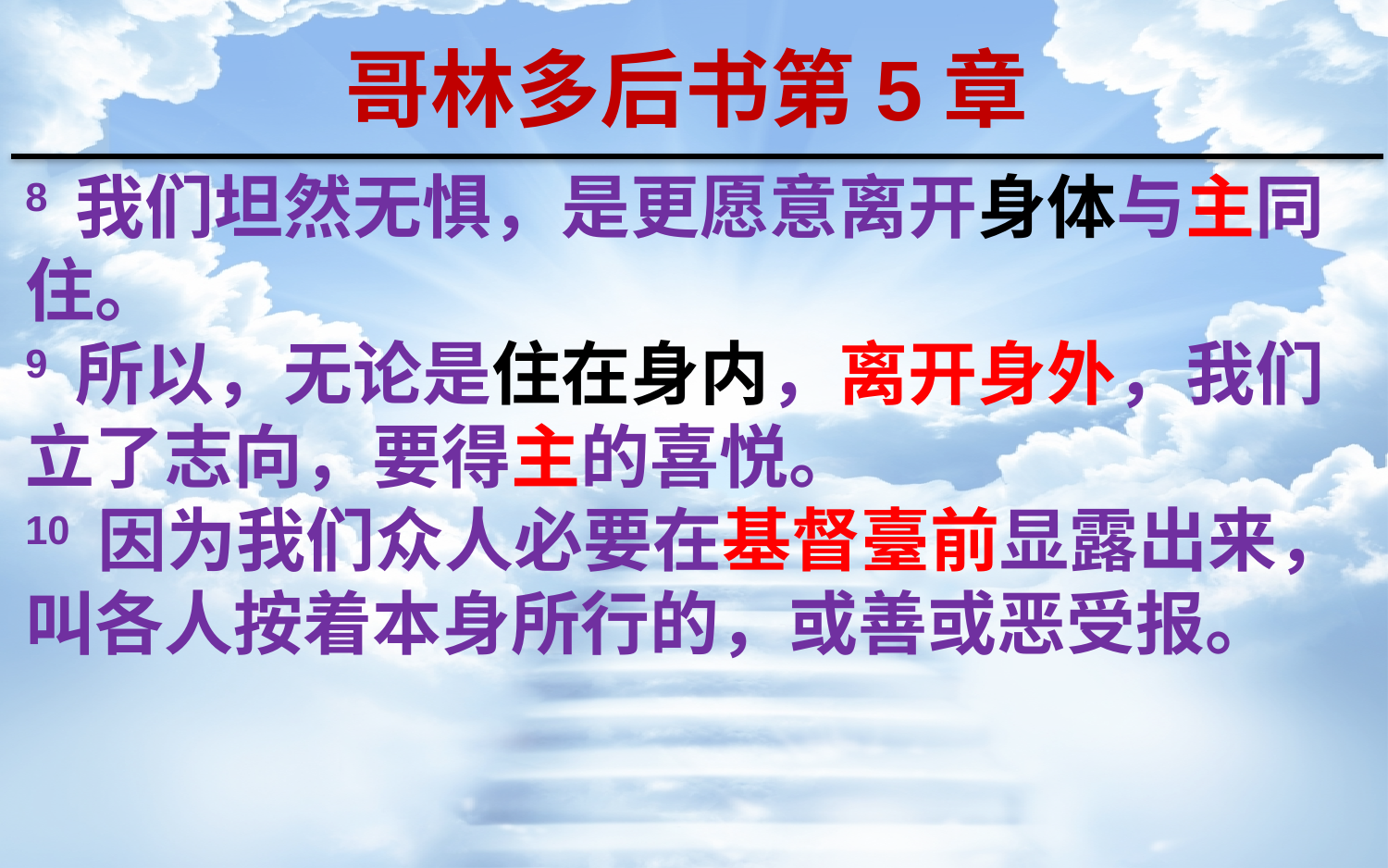

哥林多后书第5章
8 我们坦然无惧，是更愿意离开身体与主同住。
9 所以，无论是住在身内，离开身外，我们立了志向，要得主的喜悦。
10 因为我们众人必要在基督臺前显露出来，叫各人按着本身所行的，或善或恶受报。